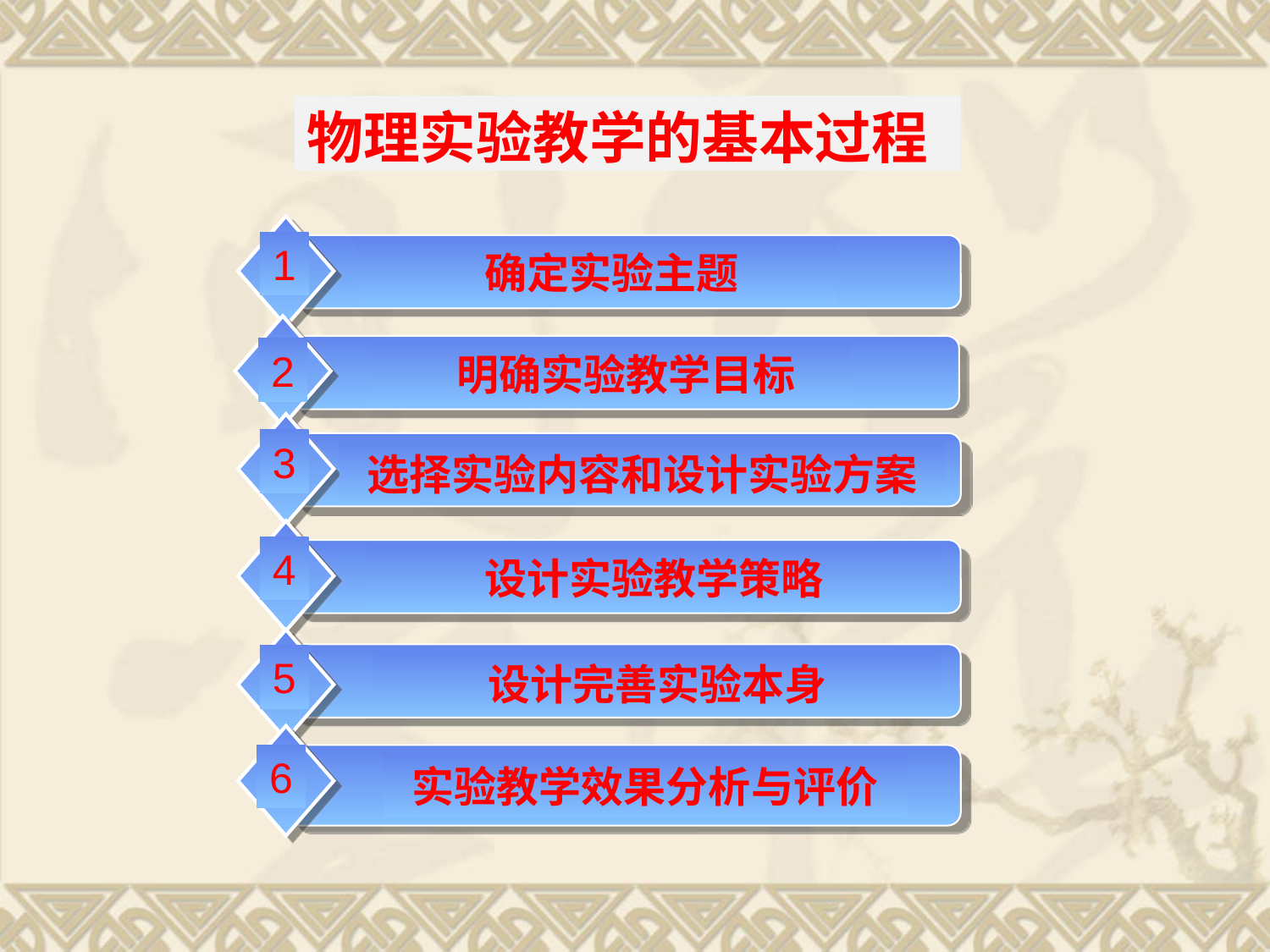

物理实验教学的基本过程

1

  确定实验主题

2
  明确实验教学目标

3

选择实验内容和设计实验方案

4

设计实验教学策略

5
设计完善实验本身

6

实验教学效果分析与评价